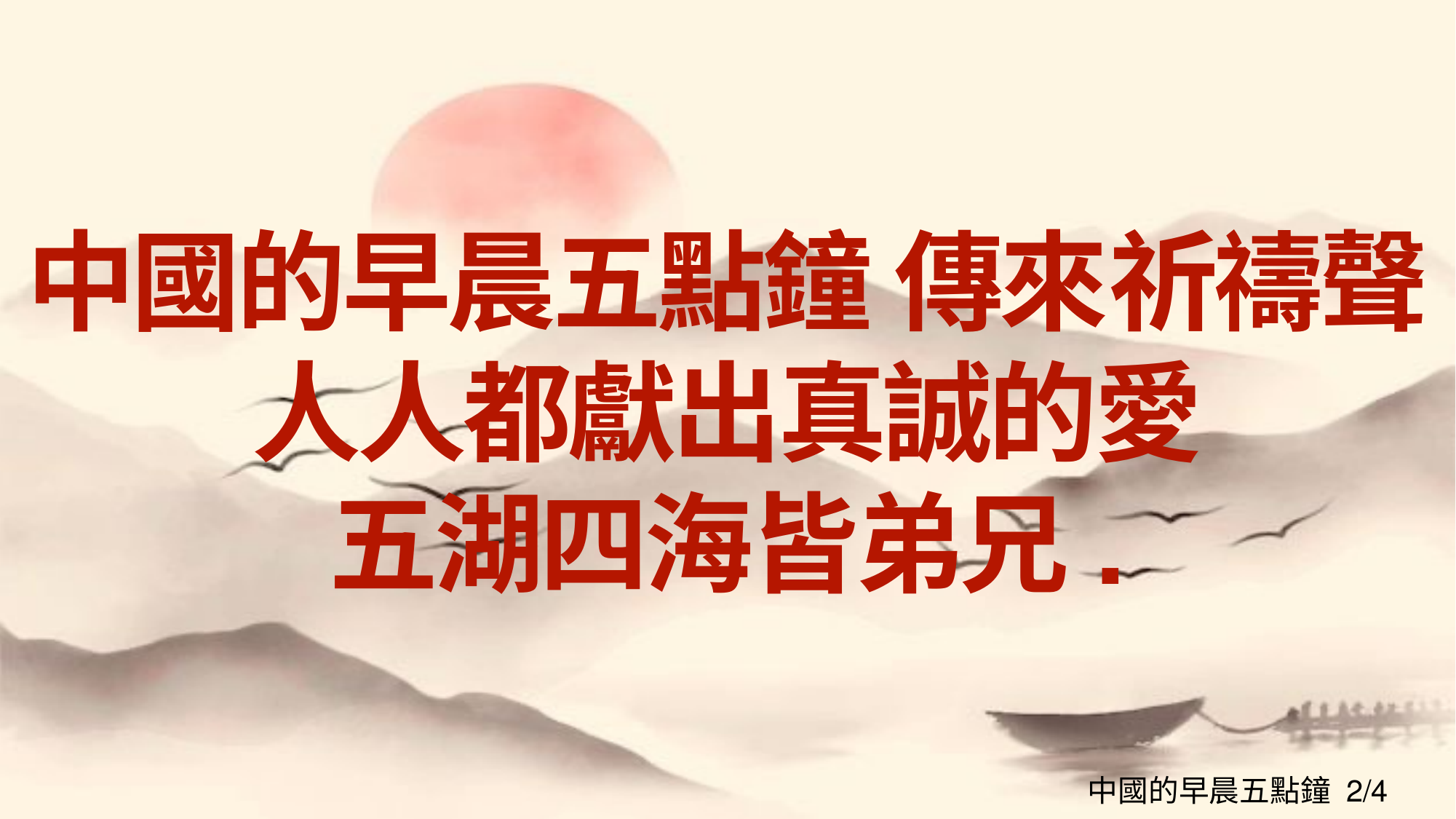

# 中國的早晨五點鐘 傳來祈禱聲 人人都獻出真誠的愛
五湖四海皆弟兄.
中國的早晨五點鐘 2/4